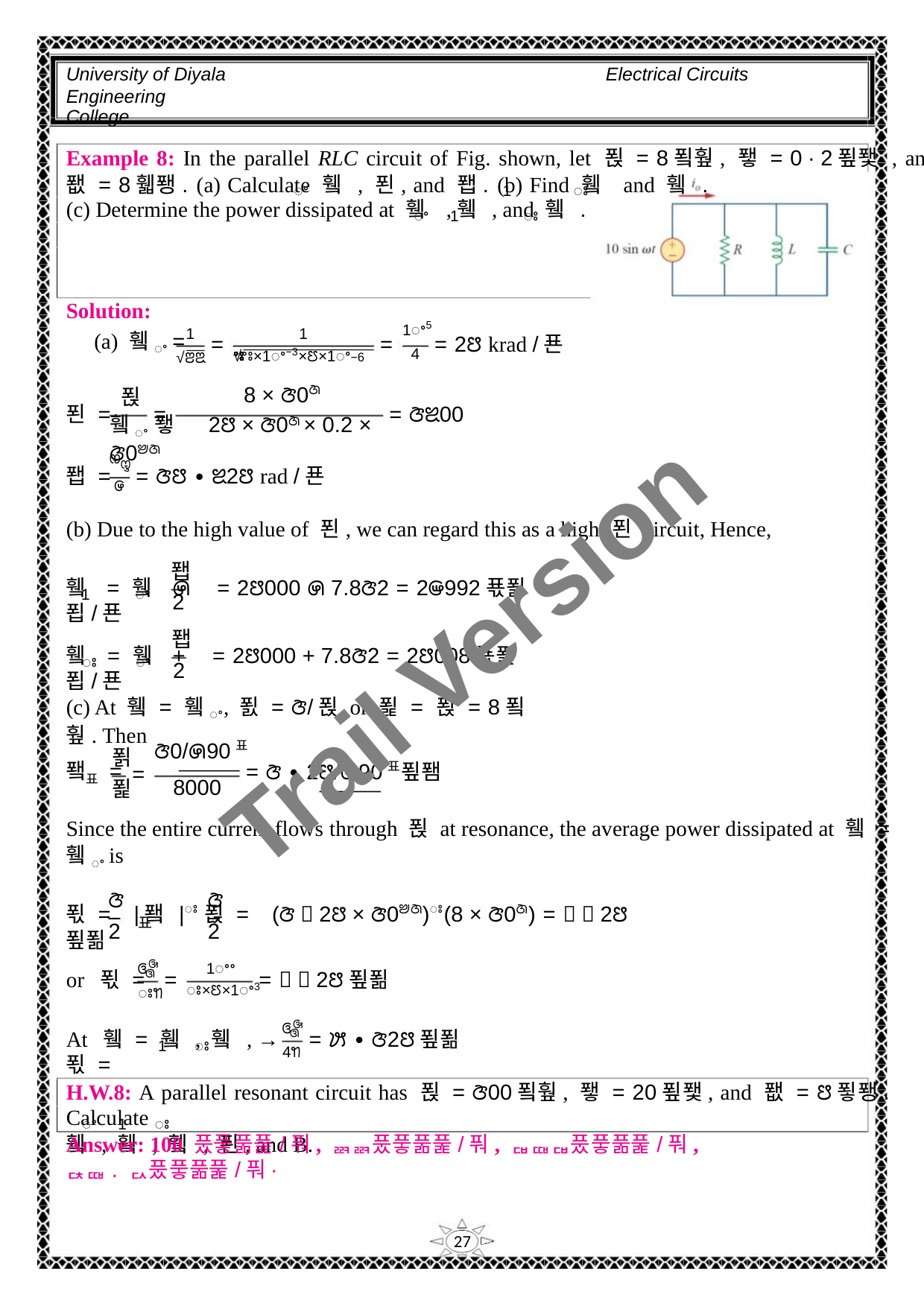

University of Diyala
Engineering College
Electrical Circuits
Example 8: In the parallel RLC circuit of Fig. shown, let 푅 = 8푘훺, 퐿 = 0 ∙ 2푚퐻 , and
퐶 = 8휇퐹. (a) Calculate 휔 , 푄, and 퐵. (b) Find 휔 and 휔 .
ꢀ
1
ꢁ
(c) Determine the power dissipated at 휔 ,휔 , and 휔 .
ꢀ
1
ꢁ
Solution:
(a) 휔ꢀ =
1ꢀ5
4
1
1
=
=
= 2ꢅ krad /푠
√ꢀꢁ×1ꢀ−3×ꢄ×1ꢀ−6
√ꢂꢃ
8 × ꢆ0ꢇ
푅
푄 =
퐵 =
=
= ꢆꢉ00
휔ꢀ퐿 2ꢅ × ꢆ0ꢇ × 0.2 × ꢆ0ꢈꢇ
ꢊꢋ
ꢌ
= ꢆꢅ ∙ ꢉ2ꢅ rad /푠
(b) Due to the high value of 푄, we can regard this as a high‐푄 circuit, Hence,
퐵
휔 = 휔 ꢍ = 2ꢅ000 ꢍ 7.8ꢆ2 = 2ꢎ992푟푎푑/푠
1
ꢀ
Trail Version
Trail Version
Trail Version
Trail Version
Trail Version
Trail Version
Trail Version
Trail Version
Trail Version
Trail Version
Trail Version
Trail Version
Trail Version
2
퐵
휔 = 휔 + = 2ꢅ000 + 7.8ꢆ2 = 2ꢅ008푟푎푑/푠
ꢁ
ꢀ
2
(c) At 휔 = 휔ꢀ, 푌 = ꢆ/푅 or 푍 = 푅 = 8푘훺. Then
ꢆ0/ꢍ90표
8000
푉
푍
= ꢆ ∙ 2ꢅ/ꢍ90표푚퐴
퐼표 =
=
Since the entire current flows through 푅 at resonance, the average power dissipated at 휔 =
휔ꢀ is
ꢆ
ꢆ
푃 = |퐼 |ꢁ푅 = (ꢆ ∙ 2ꢅ × ꢆ0ꢈꢇ)ꢁ(8 × ꢆ0ꢇ) = ꢉ ∙ 2ꢅ푚푊
표
2
2
ꢑ
ꢏ
1ꢀꢀ
ꢐ
or 푃 =
=
= ꢉ ∙ 2ꢅ푚푊
ꢁ×ꢄ×1ꢀ3
ꢁꢒ
ꢑ
ꢏ
ꢐ
At 휔 = 휔 , 휔 , → 푃 =
= ꢓ ∙ ꢆ2ꢅ푚푊
1
ꢁ
4ꢒ
H.W.8: A parallel resonant circuit has 푅 = ꢆ00푘훺, 퐿 = 20푚퐻, and 퐶 = ꢅ푛퐹. Calculate
휔 , 휔 , 휔 , 푄, and B.
ꢀ
1
ꢁ
Answer: 100 풌풓풂풅/풔, ퟗퟗ풌풓풂풅/풔, ퟏퟎퟏ풌풓풂풅/풔, ퟓퟎ. ퟐ풌풓풂풅/풔 ∙
27